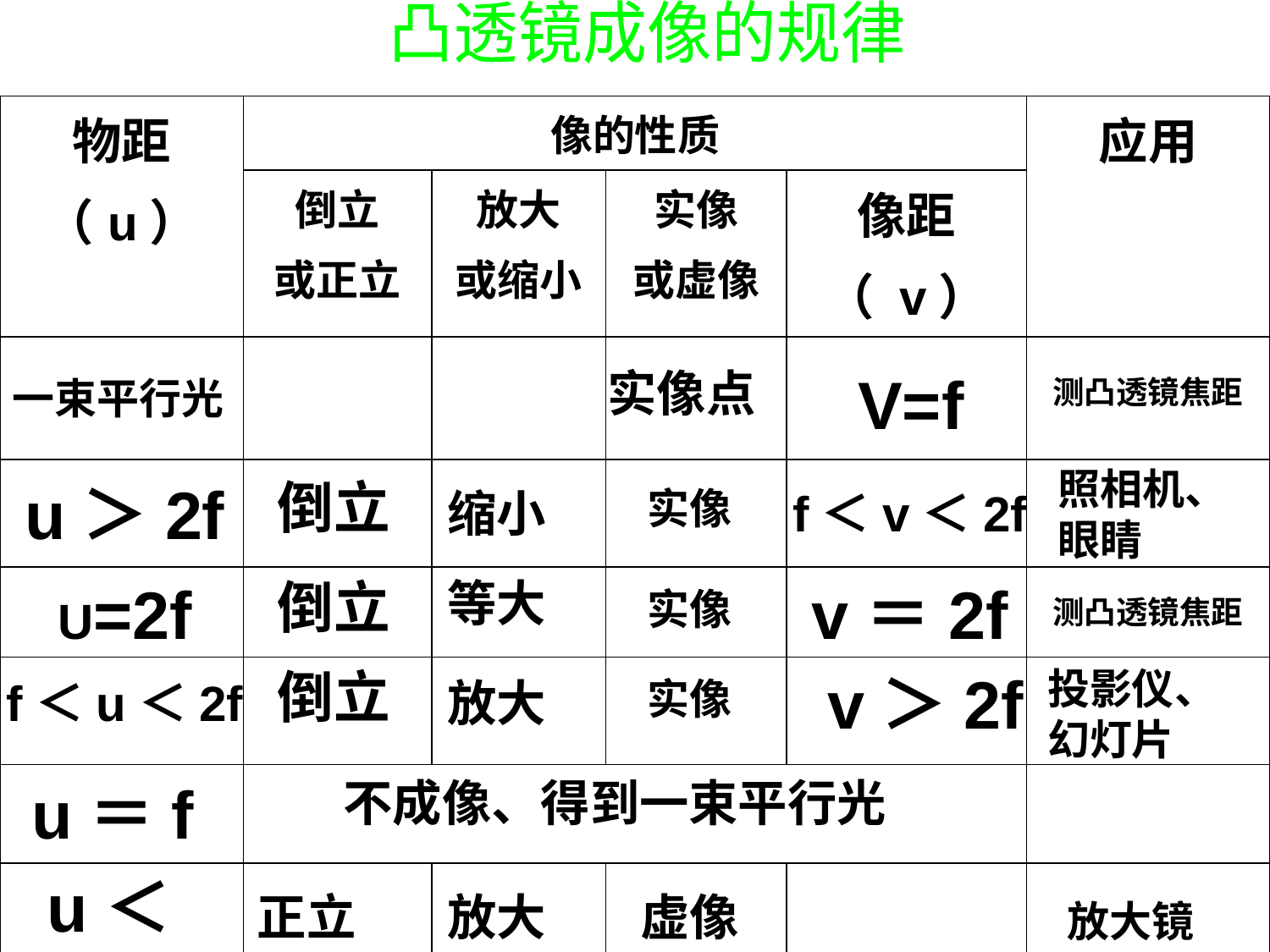

凸透镜成像的规律
| 物距 （u） | 像的性质 |  |  |  | 应用 |
| --- | --- | --- | --- | --- | --- |
|  | 倒立 或正立 | 放大 或缩小 | 实像 或虚像 | 像距 （ v） |  |
|  |  |  |  |  |  |
|  |  |  |  |  |  |
|  |  |  |  |  |  |
|  |  |  |  |  |  |
|  |  |  |  |  |  |
|  |  |  |  |  |  |
实像点
V=f
一束平行光
测凸透镜焦距
照相机、
眼睛
u＞2f
倒立
缩小
实像
f＜v＜2f
U=2f
倒立
等大
v＝2f
实像
测凸透镜焦距
倒立
v＞2f
投影仪、
幻灯片
f＜u＜2f
放大
实像
u＝f
不成像、得到一束平行光
u＜f
正立
放大
虚像
放大镜